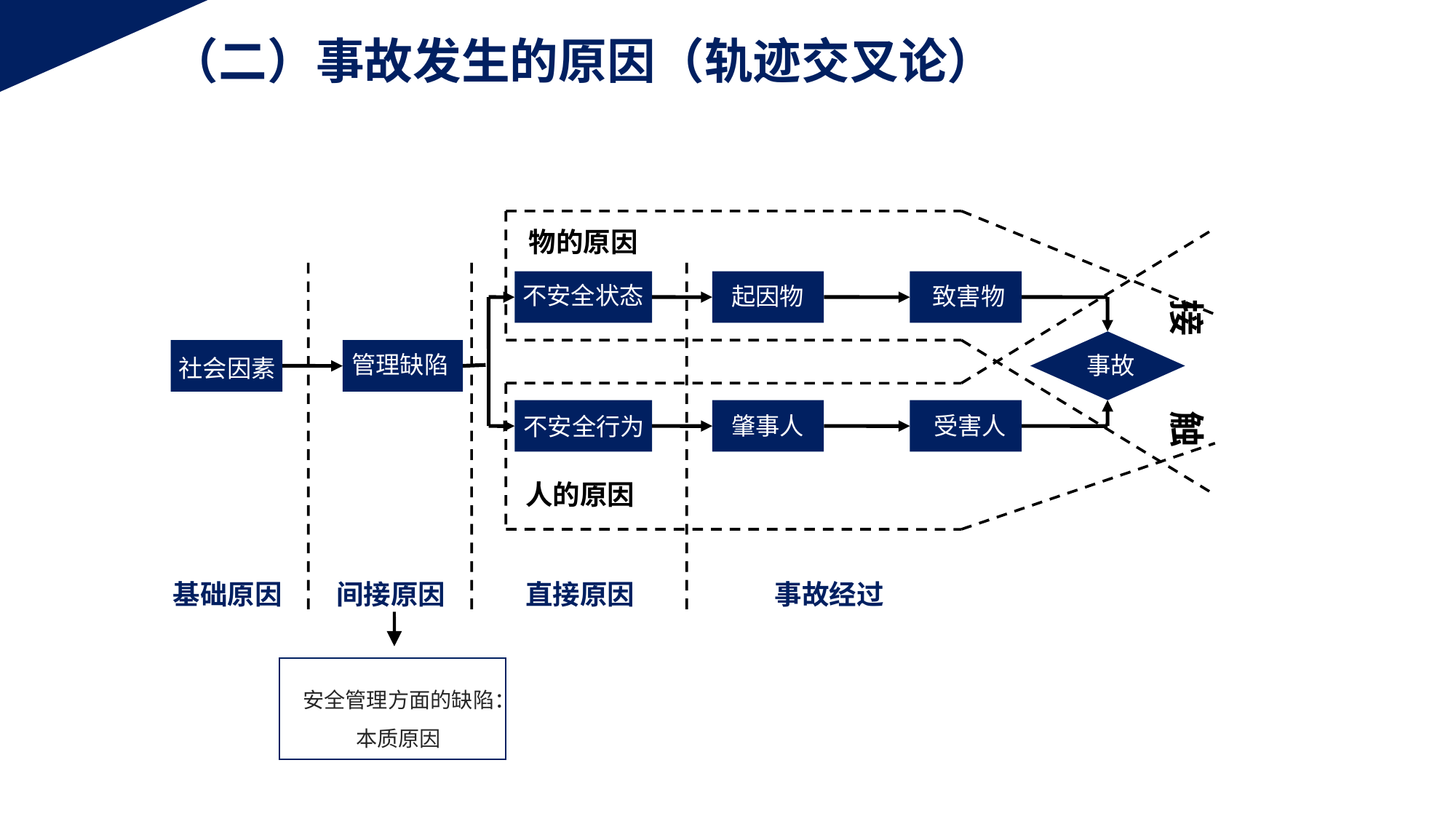

（二）事故发生的原因（轨迹交叉论）

物的原因

不安全状态
起因物
致害物
接

管理缺陷
事故
社会因素

触
受害人
肇事人
不安全行为

人的原因

基础原因
间接原因
直接原因
事故经过

安全管理方面的缺陷：本质原因